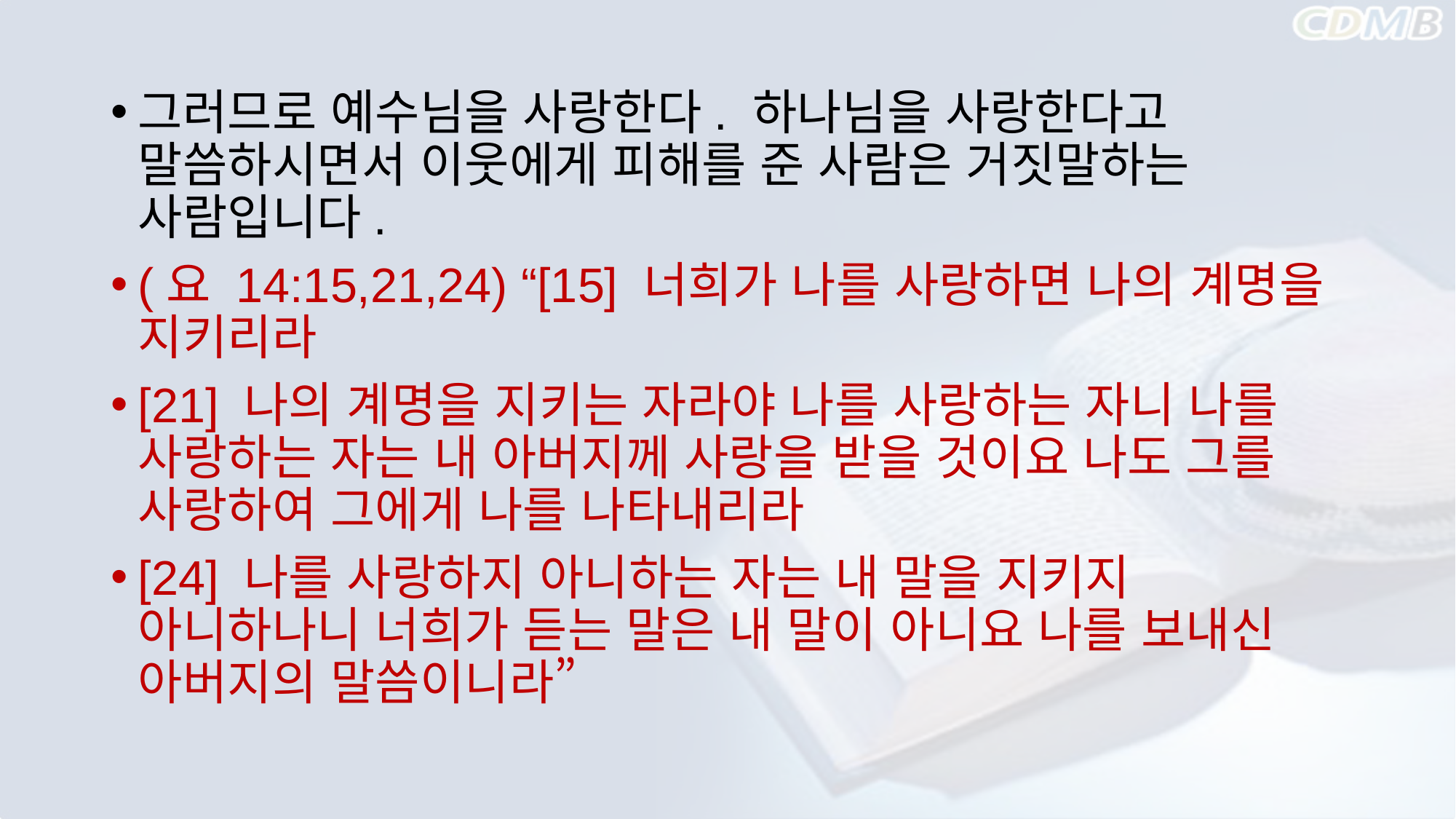

#
그러므로 예수님을 사랑한다. 하나님을 사랑한다고 말씀하시면서 이웃에게 피해를 준 사람은 거짓말하는 사람입니다.
(요 14:15,21,24) “[15] 너희가 나를 사랑하면 나의 계명을 지키리라
[21] 나의 계명을 지키는 자라야 나를 사랑하는 자니 나를 사랑하는 자는 내 아버지께 사랑을 받을 것이요 나도 그를 사랑하여 그에게 나를 나타내리라
[24] 나를 사랑하지 아니하는 자는 내 말을 지키지 아니하나니 너희가 듣는 말은 내 말이 아니요 나를 보내신 아버지의 말씀이니라”